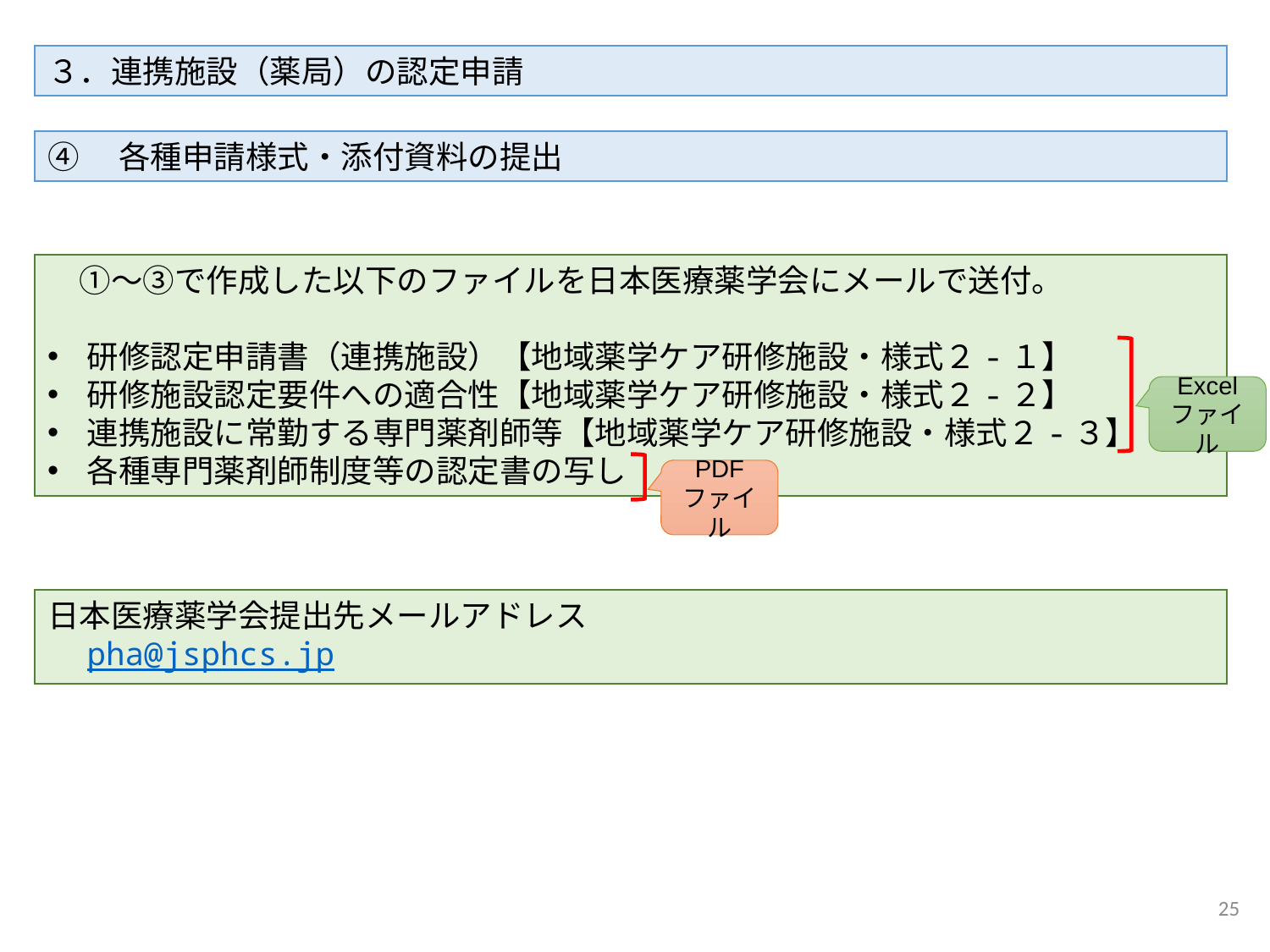

３．連携施設（薬局）の認定申請
④　各種申請様式・添付資料の提出
　①～③で作成した以下のファイルを日本医療薬学会にメールで送付。

研修認定申請書（連携施設）【地域薬学ケア研修施設・様式２-１】
研修施設認定要件への適合性【地域薬学ケア研修施設・様式２-２】
連携施設に常勤する専門薬剤師等【地域薬学ケア研修施設・様式２-３】
各種専門薬剤師制度等の認定書の写し

Excel
ファイル

PDF
ファイル
日本医療薬学会提出先メールアドレス
　pha@jsphcs.jp
25